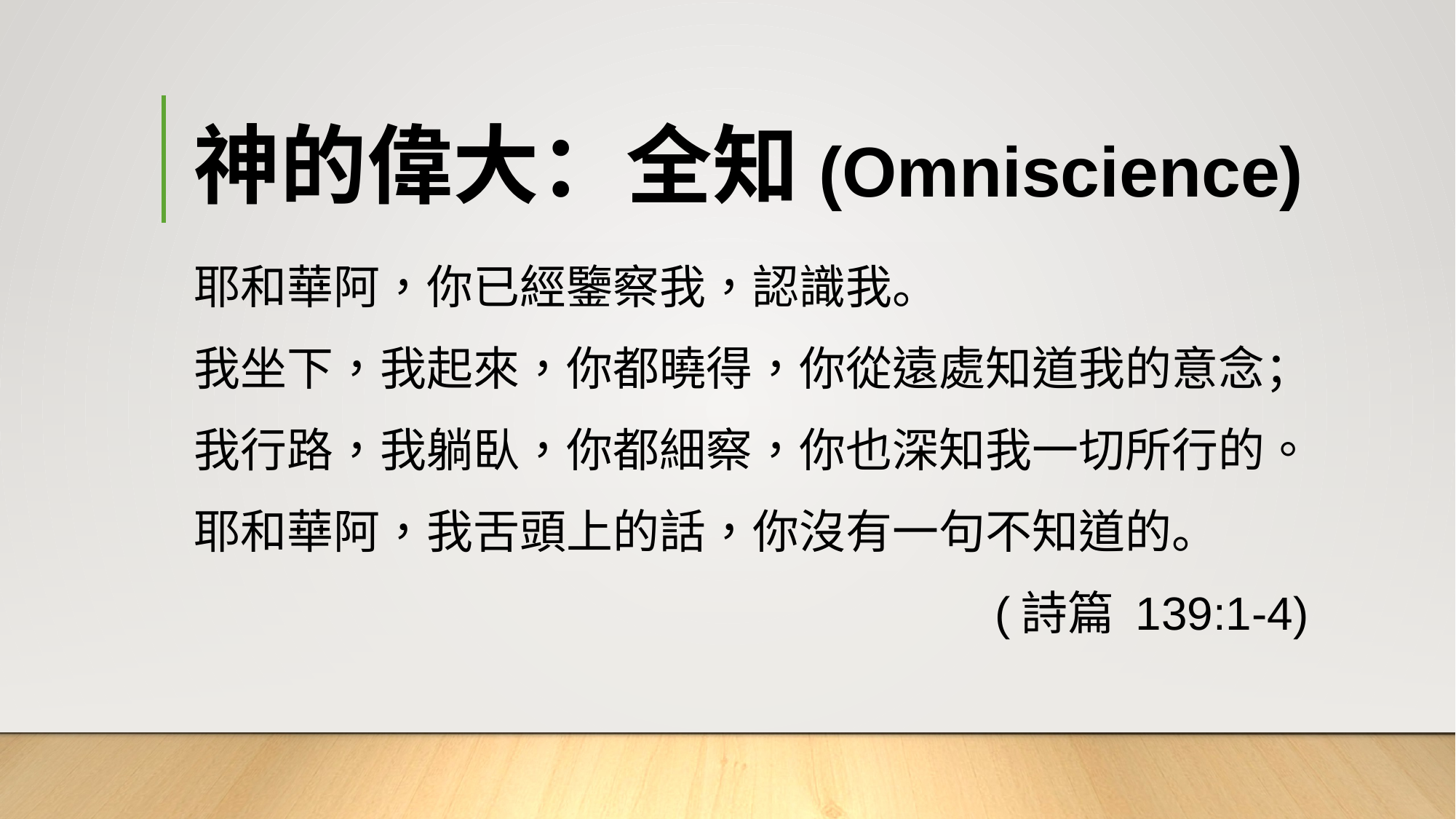

# 神的偉大：全知(Omniscience)
耶和華阿，你已經鑒察我，認識我。
我坐下，我起來，你都曉得，你從遠處知道我的意念；
我行路，我躺臥，你都細察，你也深知我一切所行的。
耶和華阿，我舌頭上的話，你沒有一句不知道的。
 (詩篇 139:1-4)